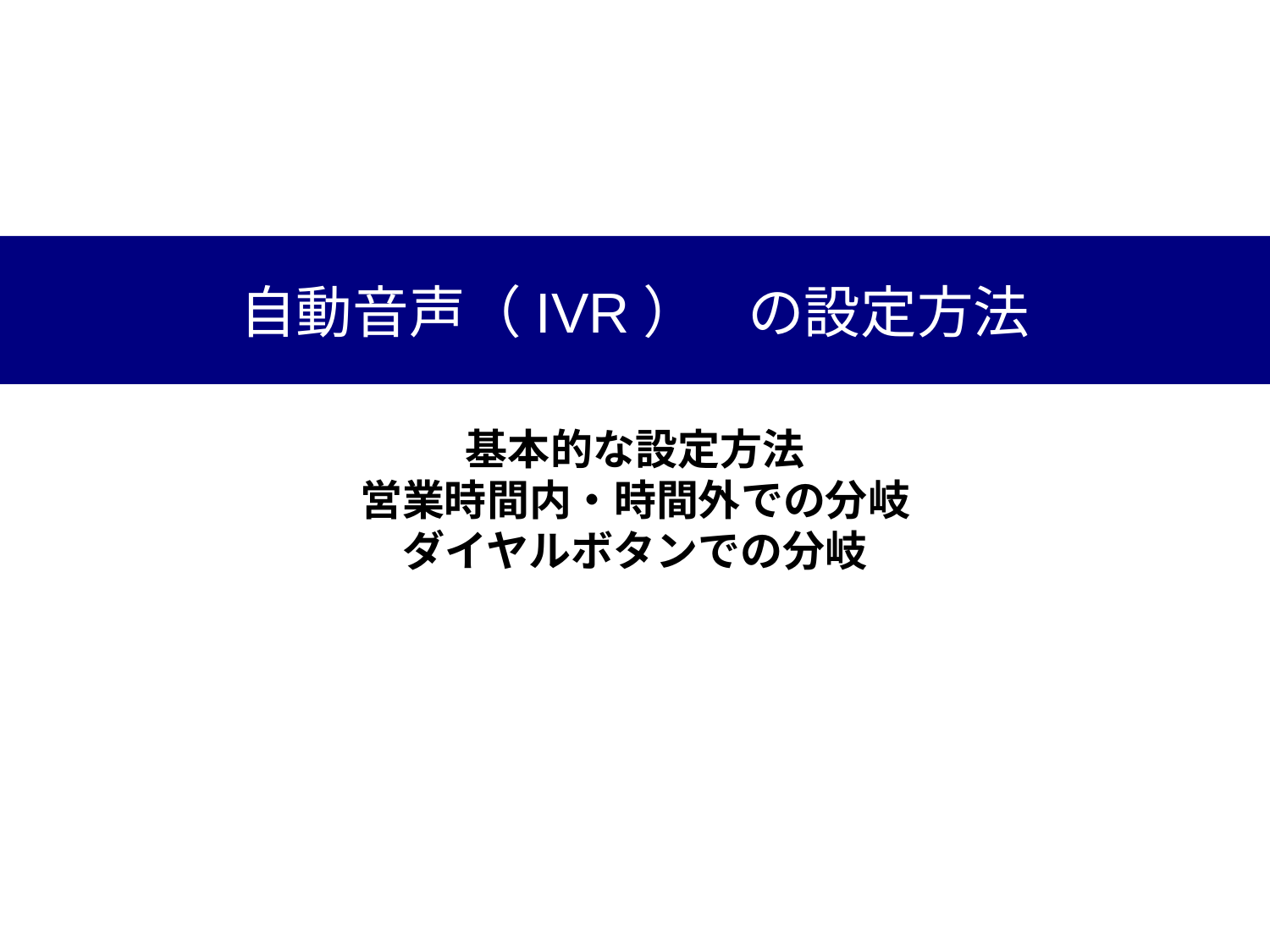

自動音声（IVR）	の設定方法
基本的な設定方法
営業時間内・時間外での分岐
ダイヤルボタンでの分岐